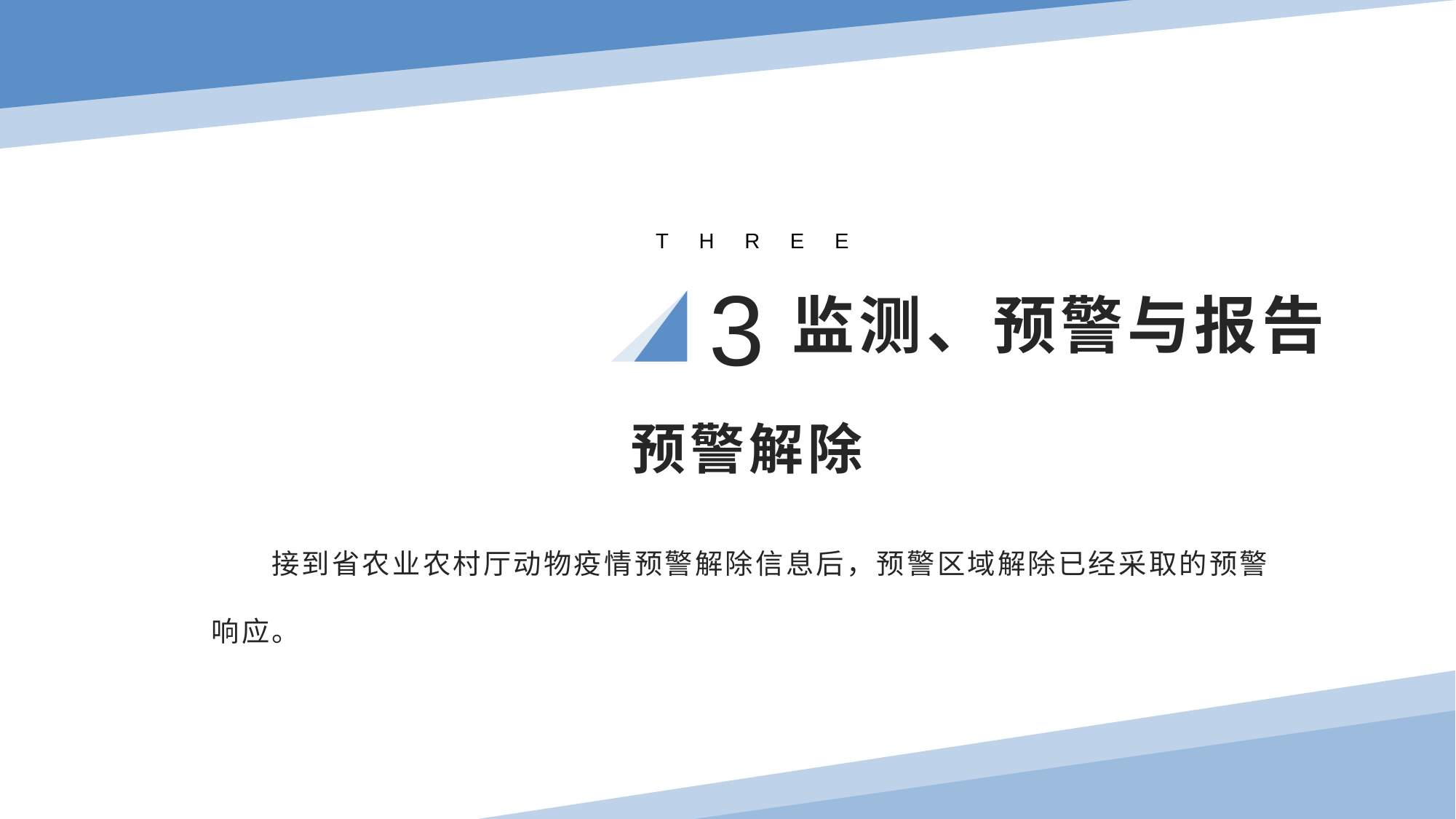

THREE
3
# 监测、预警与报告
 预警解除
接到省农业农村厅动物疫情预警解除信息后，预警区域解除已经采取的预警响应。